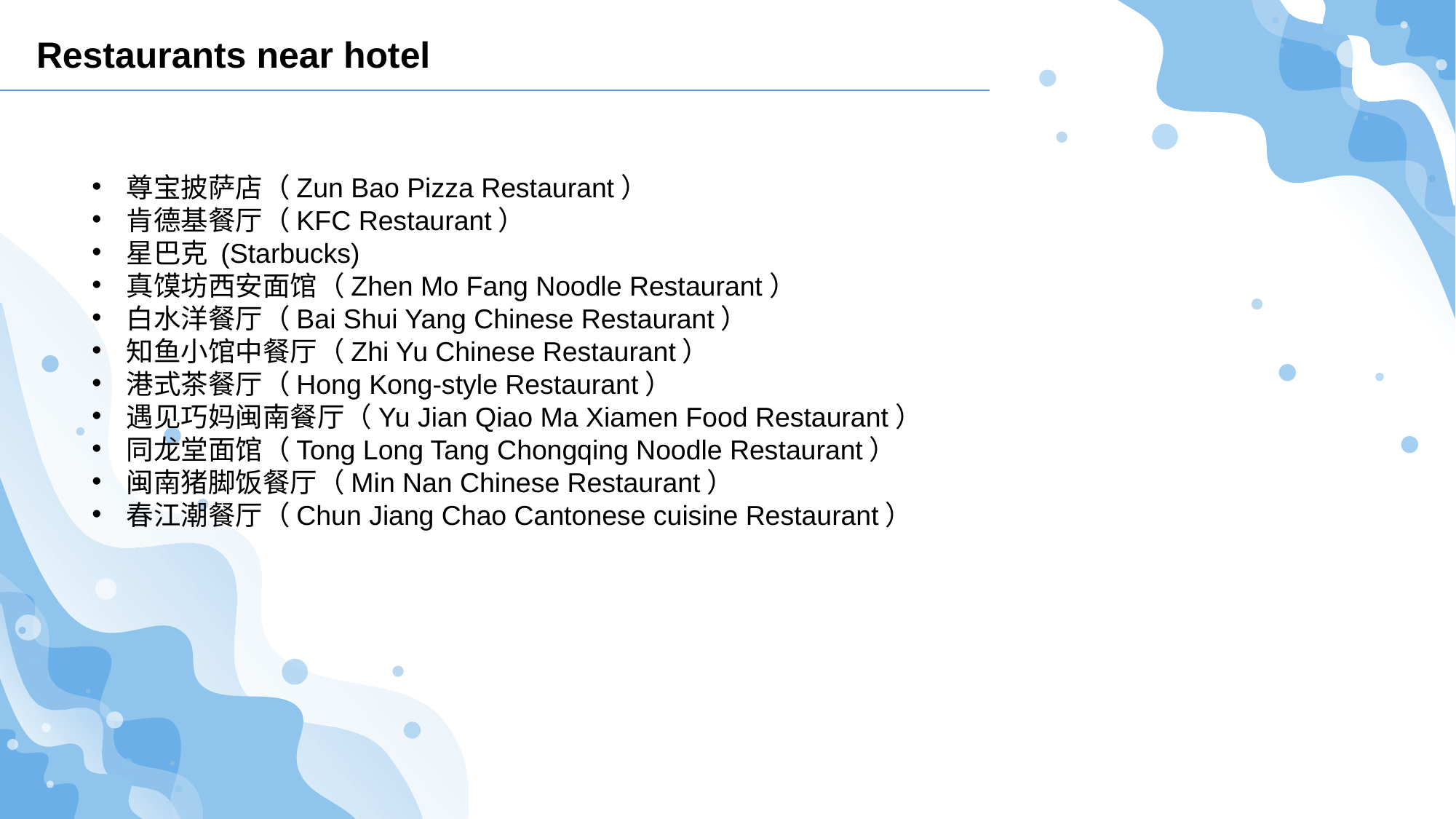

Restaurants near hotel

尊宝披萨店（Zun Bao Pizza Restaurant）
肯德基餐厅（KFC Restaurant）
星巴克 (Starbucks)
真馍坊西安面馆（Zhen Mo Fang Noodle Restaurant）
白水洋餐厅（Bai Shui Yang Chinese Restaurant）
知鱼小馆中餐厅（Zhi Yu Chinese Restaurant）
港式茶餐厅（Hong Kong-style Restaurant）
遇见巧妈闽南餐厅（Yu Jian Qiao Ma Xiamen Food Restaurant）
同龙堂面馆（Tong Long Tang Chongqing Noodle Restaurant）
闽南猪脚饭餐厅（Min Nan Chinese Restaurant）
春江潮餐厅（Chun Jiang Chao Cantonese cuisine Restaurant）